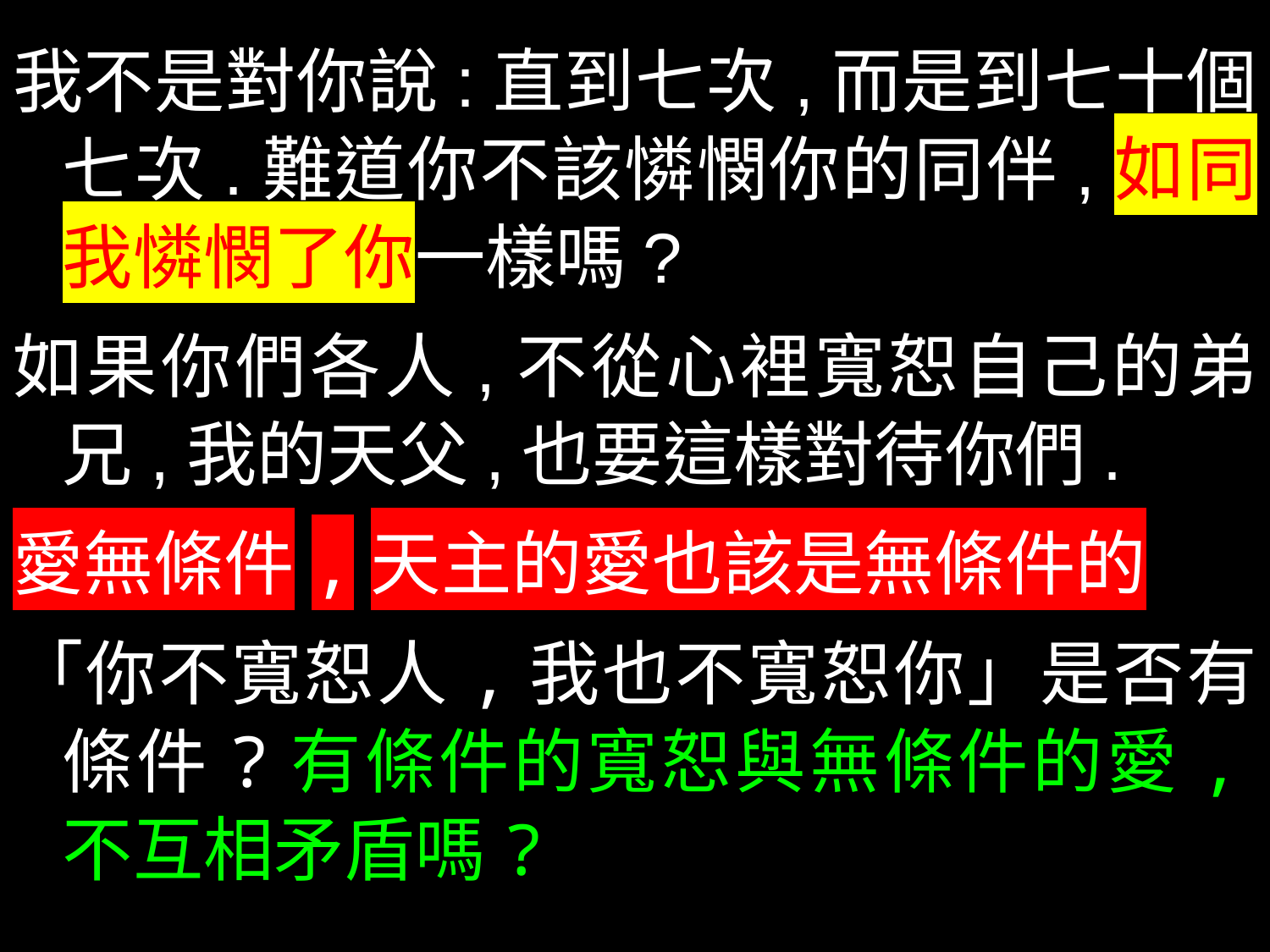

我不是對你說:直到七次,而是到七十個七次.難道你不該憐憫你的同伴,如同我憐憫了你一樣嗎?
如果你們各人,不從心裡寬恕自己的弟兄,我的天父,也要這樣對待你們.
愛無條件,天主的愛也該是無條件的
「你不寬恕人,我也不寬恕你」是否有條件?有條件的寬恕與無條件的愛,不互相矛盾嗎?